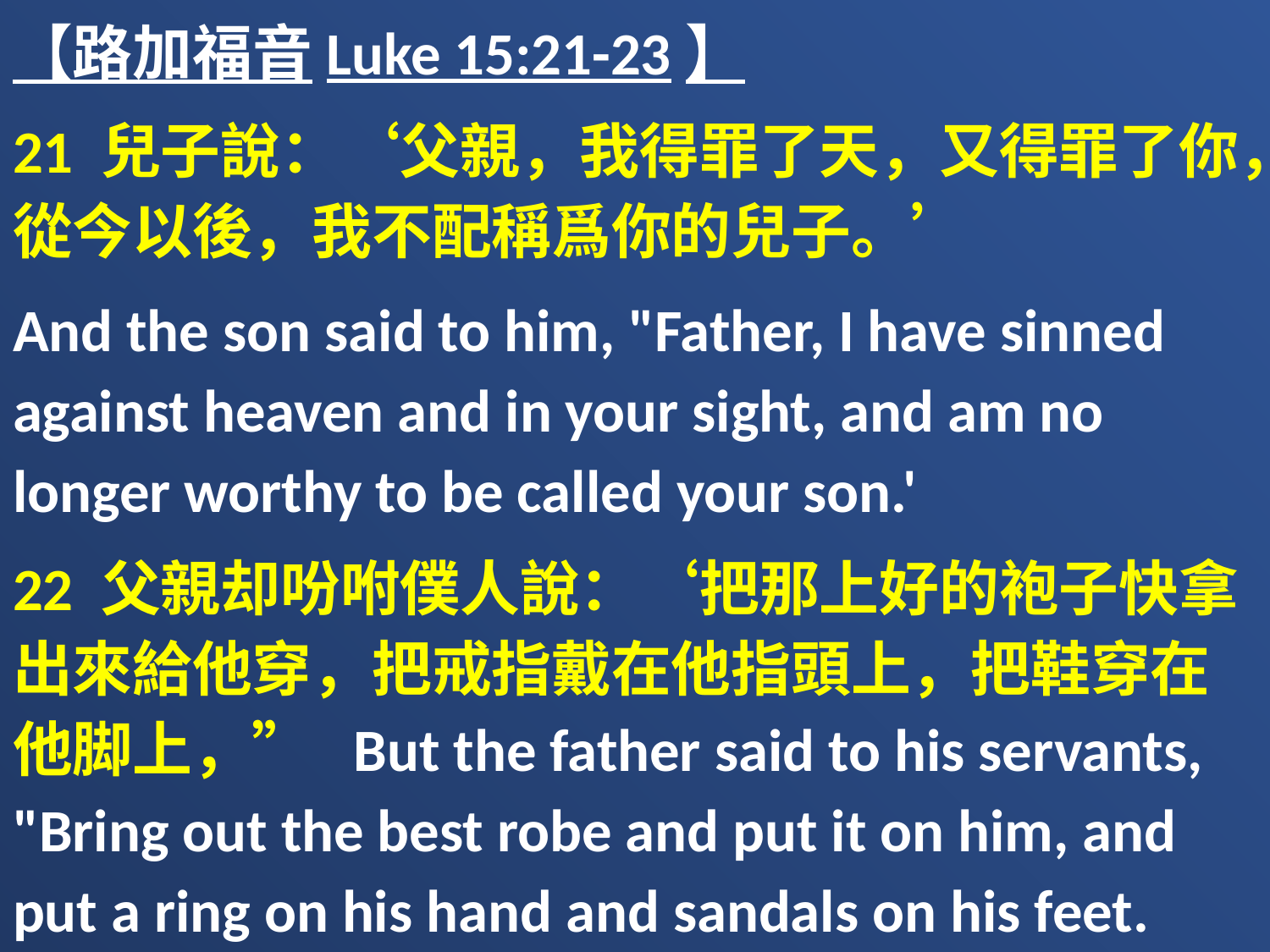

【路加福音Luke 15:21-23】
21 兒子說：‘父親，我得罪了天，又得罪了你，從今以後，我不配稱爲你的兒子。’
And the son said to him, "Father, I have sinned against heaven and in your sight, and am no longer worthy to be called your son.'
22 父親却吩咐僕人說：‘把那上好的袍子快拿出來給他穿，把戒指戴在他指頭上，把鞋穿在他脚上，”  But the father said to his servants, "Bring out the best robe and put it on him, and put a ring on his hand and sandals on his feet.